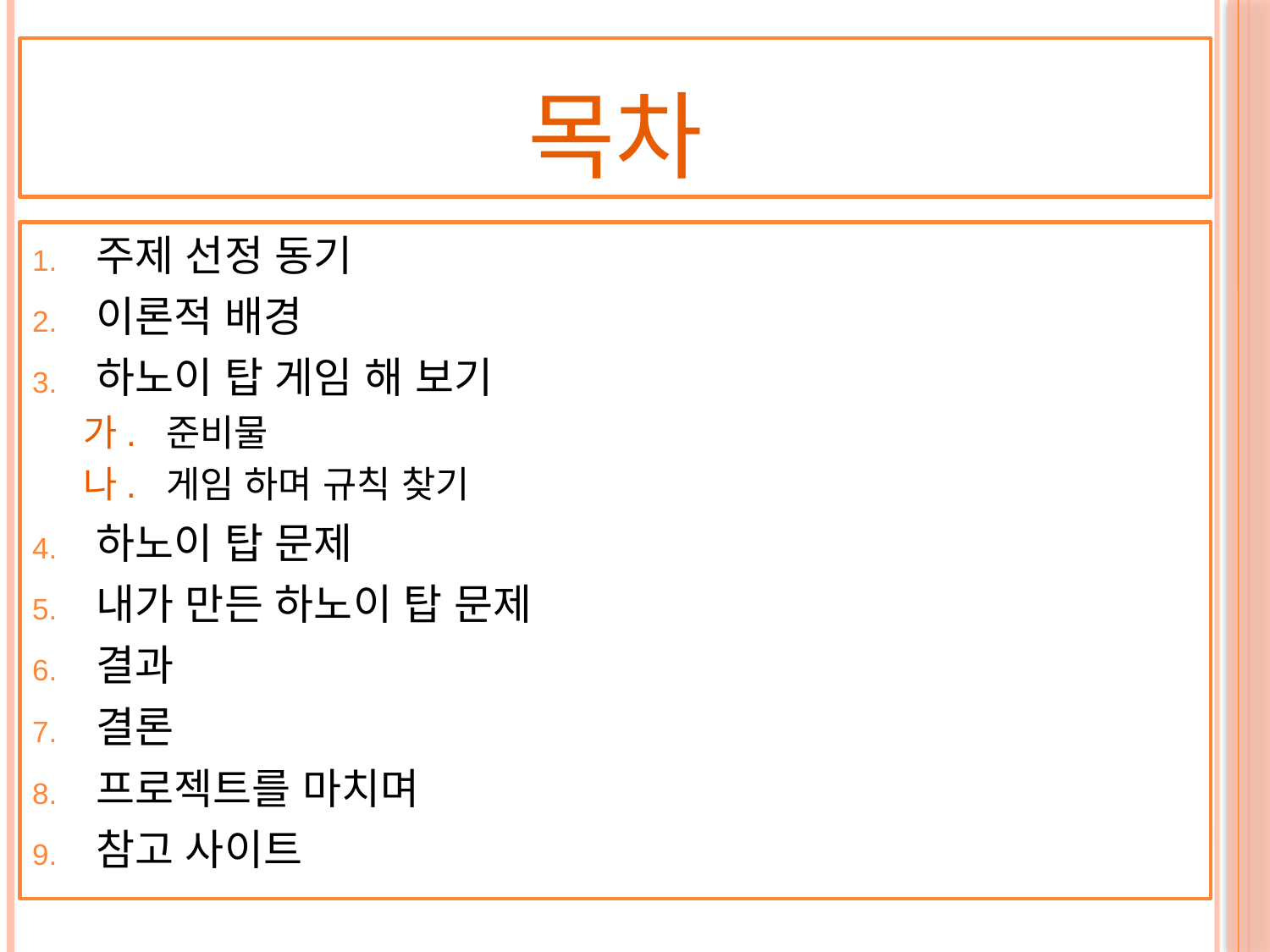

# 목차
주제 선정 동기
이론적 배경
하노이 탑 게임 해 보기
가.  준비물
나.  게임 하며 규칙 찾기
하노이 탑 문제
내가 만든 하노이 탑 문제
결과
결론
프로젝트를 마치며
참고 사이트